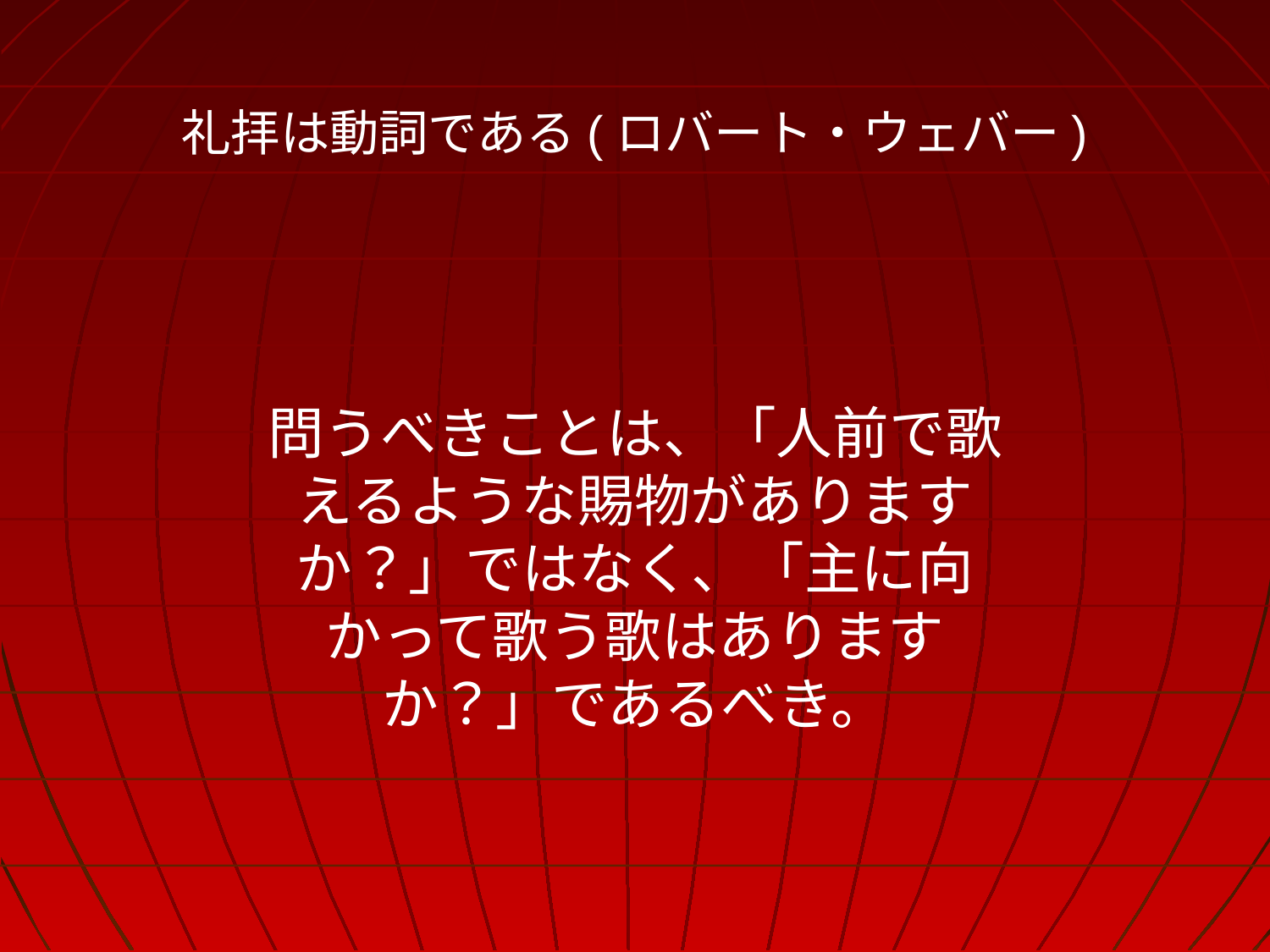

礼拝は動詞である(ロバート・ウェバー)
問うべきことは、「人前で歌えるような賜物がありますか？」ではなく、「主に向かって歌う歌はありますか？」であるべき。